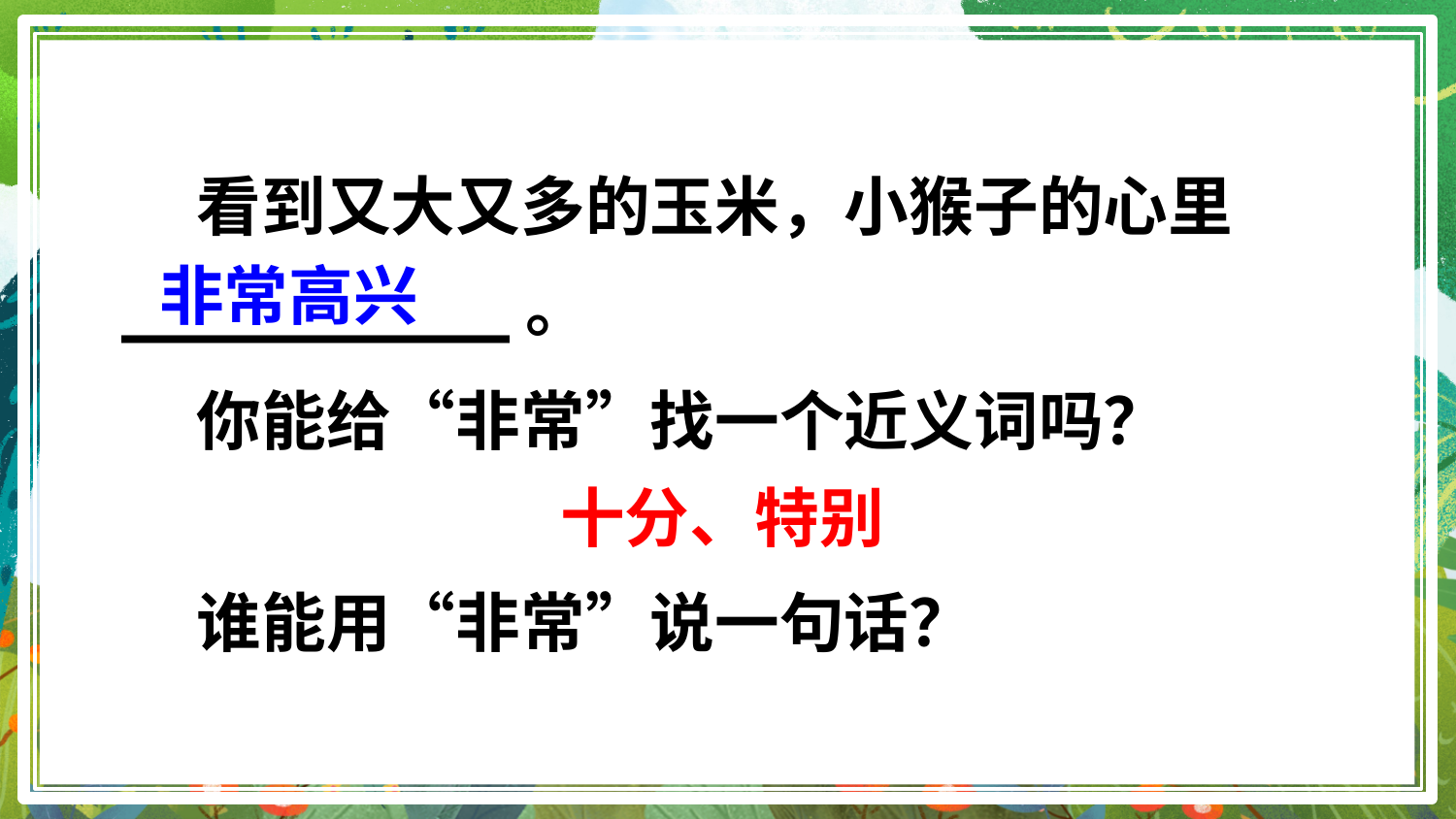

看到又大又多的玉米，小猴子的心里__________。
非常高兴
    你能给“非常”找一个近义词吗？

    谁能用“非常”说一句话？
十分、特别